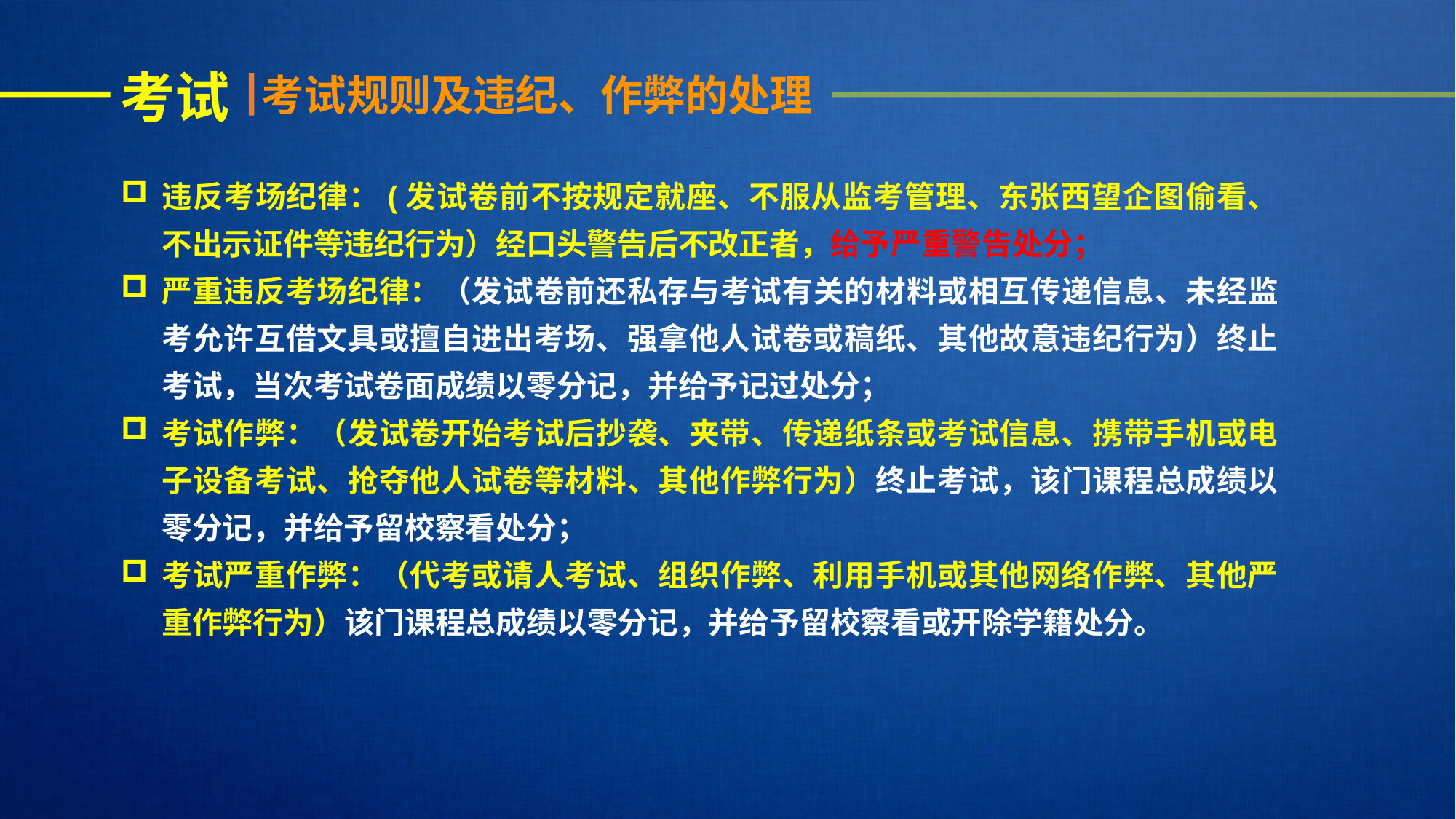

考试
考试规则及违纪、作弊的处理

违反考场纪律：(发试卷前不按规定就座、不服从监考管理、东张西望企图偷看、不出示证件等违纪行为）经口头警告后不改正者，给予严重警告处分；
严重违反考场纪律：（发试卷前还私存与考试有关的材料或相互传递信息、未经监考允许互借文具或擅自进出考场、强拿他人试卷或稿纸、其他故意违纪行为）终止考试，当次考试卷面成绩以零分记，并给予记过处分；
考试作弊：（发试卷开始考试后抄袭、夹带、传递纸条或考试信息、携带手机或电子设备考试、抢夺他人试卷等材料、其他作弊行为）终止考试，该门课程总成绩以零分记，并给予留校察看处分；
考试严重作弊：（代考或请人考试、组织作弊、利用手机或其他网络作弊、其他严重作弊行为）该门课程总成绩以零分记，并给予留校察看或开除学籍处分。